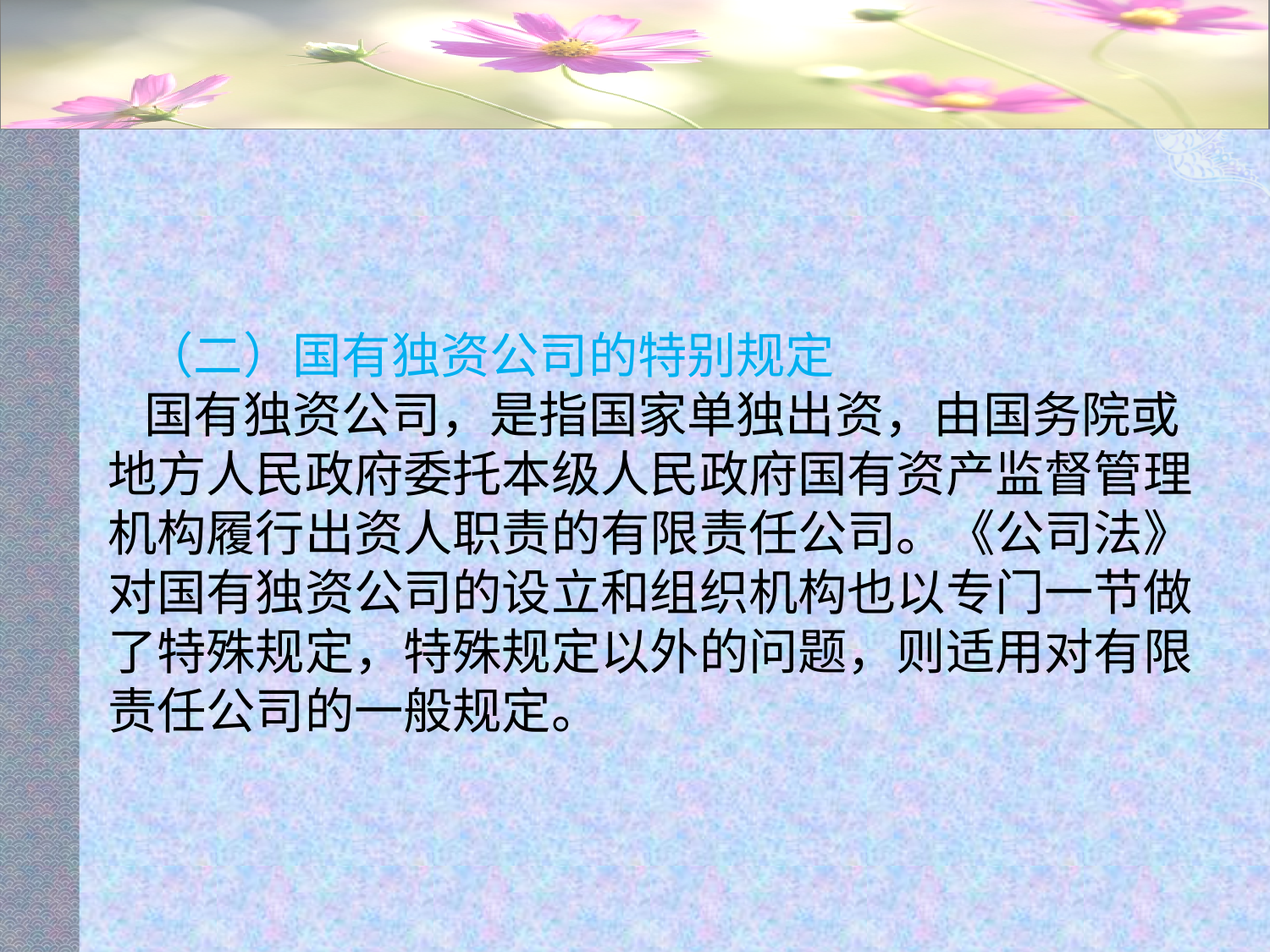

#
（二）国有独资公司的特别规定
国有独资公司，是指国家单独出资，由国务院或地方人民政府委托本级人民政府国有资产监督管理机构履行出资人职责的有限责任公司。《公司法》对国有独资公司的设立和组织机构也以专门一节做了特殊规定，特殊规定以外的问题，则适用对有限责任公司的一般规定。